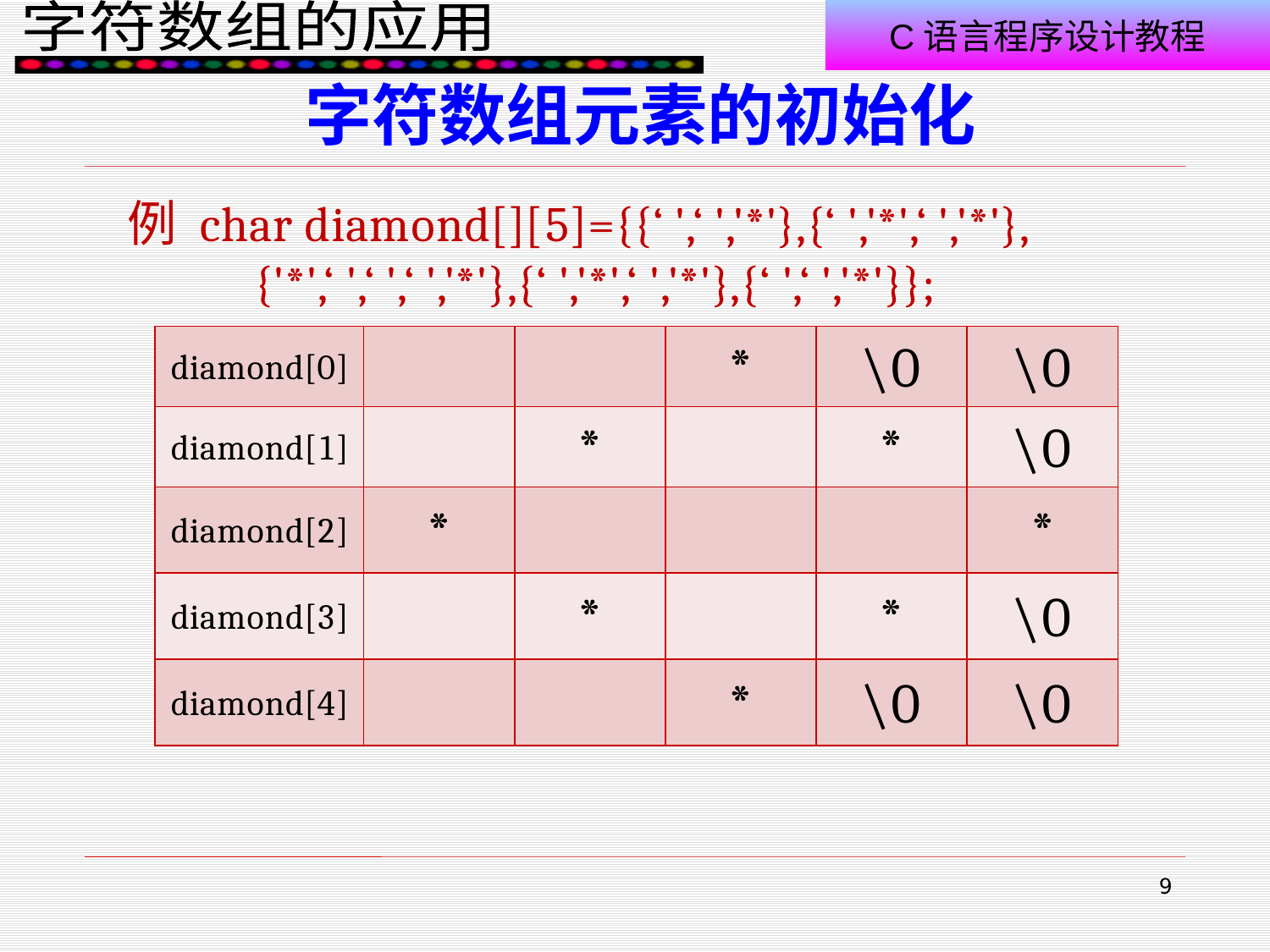

# 字符数组元素的初始化
例 char diamond[][5]={{‘ ',‘ ','*'},{‘ ','*',‘ ','*'},
{'*',‘ ',‘ ',‘ ','*'},{‘ ','*',‘ ','*'},{‘ ',‘ ','*'}};
| diamond[0] |  |  | \* | \0 | \0 |
| --- | --- | --- | --- | --- | --- |
| diamond[1] |  | \* |  | \* | \0 |
| diamond[2] | \* |  |  |  | \* |
| diamond[3] |  | \* |  | \* | \0 |
| diamond[4] |  |  | \* | \0 | \0 |
9